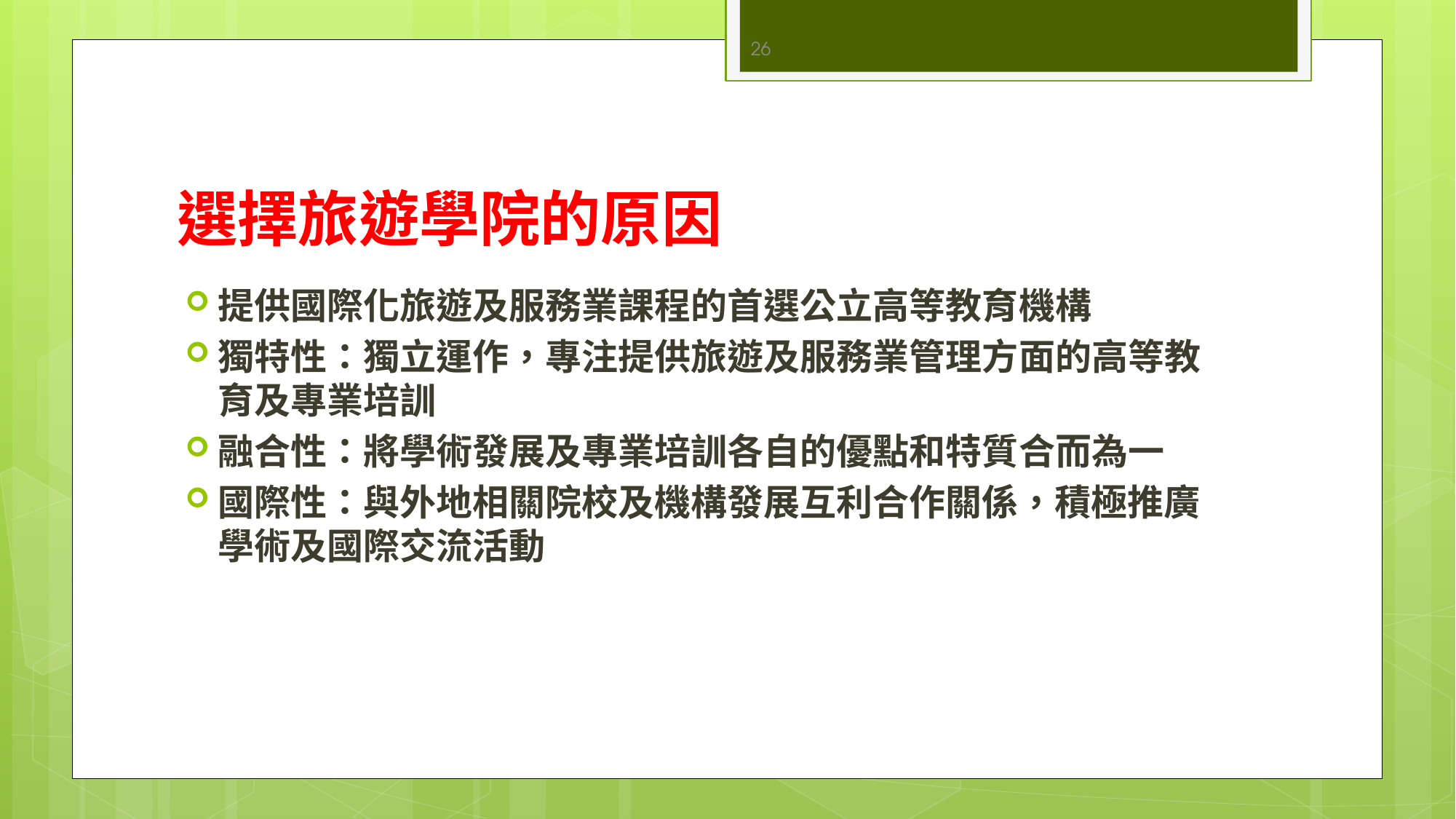

26
# 選擇旅遊學院的原因
提供國際化旅遊及服務業課程的首選公立高等教育機構
獨特性：獨立運作，專注提供旅遊及服務業管理方面的高等教育及專業培訓
融合性：將學術發展及專業培訓各自的優點和特質合而為一
國際性：與外地相關院校及機構發展互利合作關係，積極推廣學術及國際交流活動